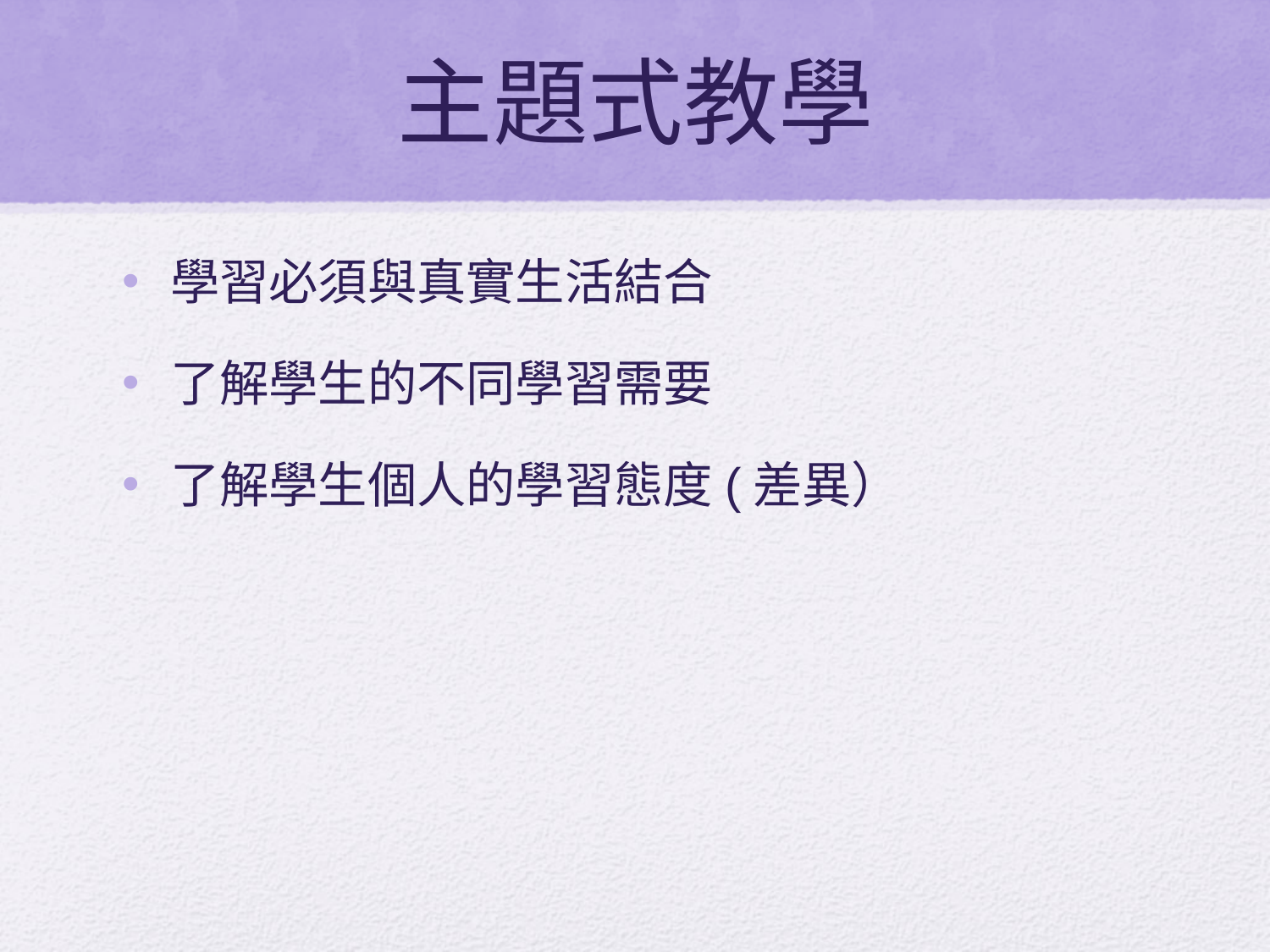

# 主題式教學
學習必須與真實生活結合
了解學生的不同學習需要
了解學生個人的學習態度(差異）